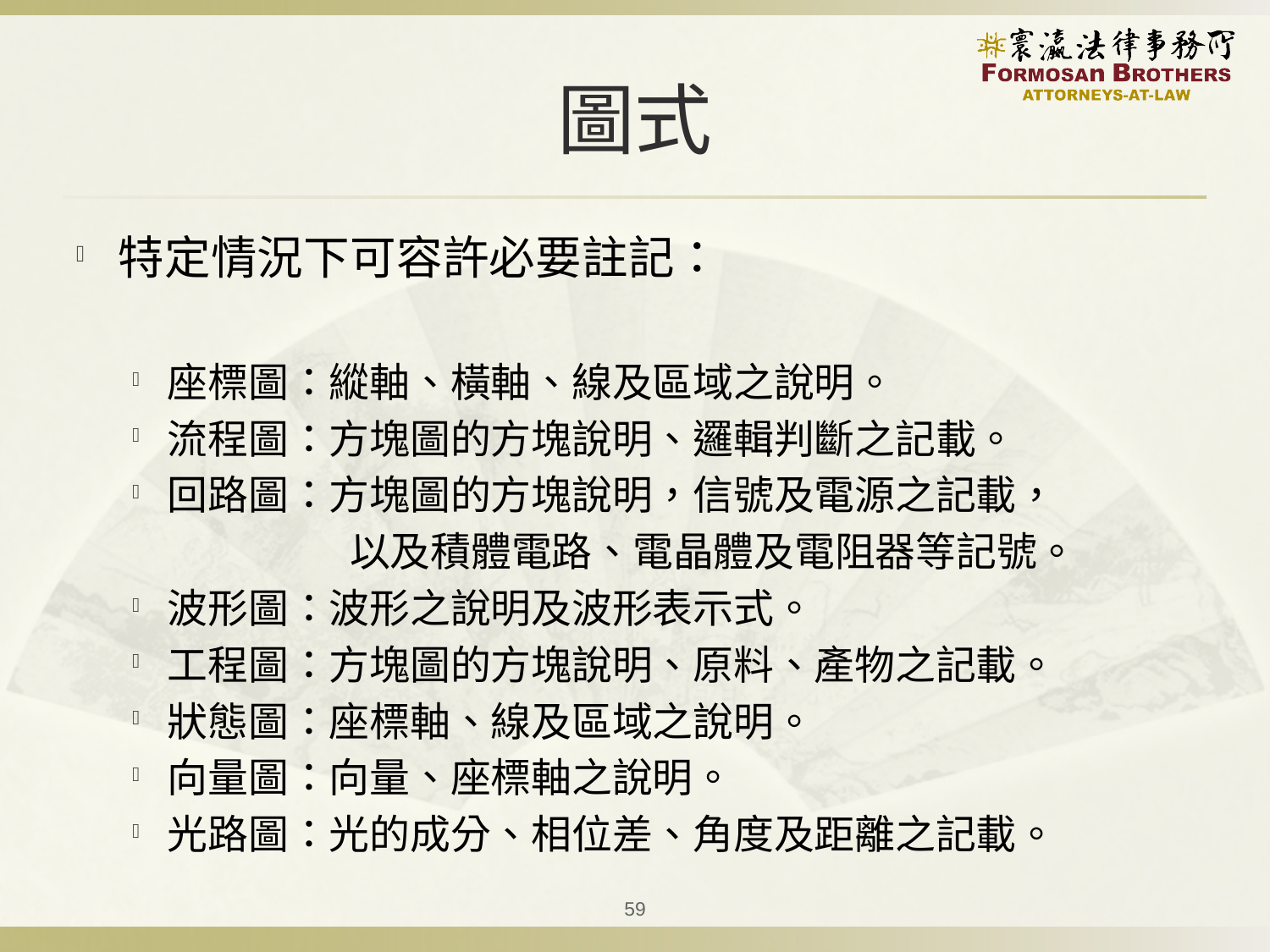

# 圖式
特定情況下可容許必要註記：

座標圖：縱軸、橫軸、線及區域之說明。
流程圖：方塊圖的方塊說明、邏輯判斷之記載。
回路圖：方塊圖的方塊說明，信號及電源之記載，
                       以及積體電路、電晶體及電阻器等記號。
波形圖：波形之說明及波形表示式。
工程圖：方塊圖的方塊說明、原料、產物之記載。
狀態圖：座標軸、線及區域之說明。
向量圖：向量、座標軸之說明。
光路圖：光的成分、相位差、角度及距離之記載。
59